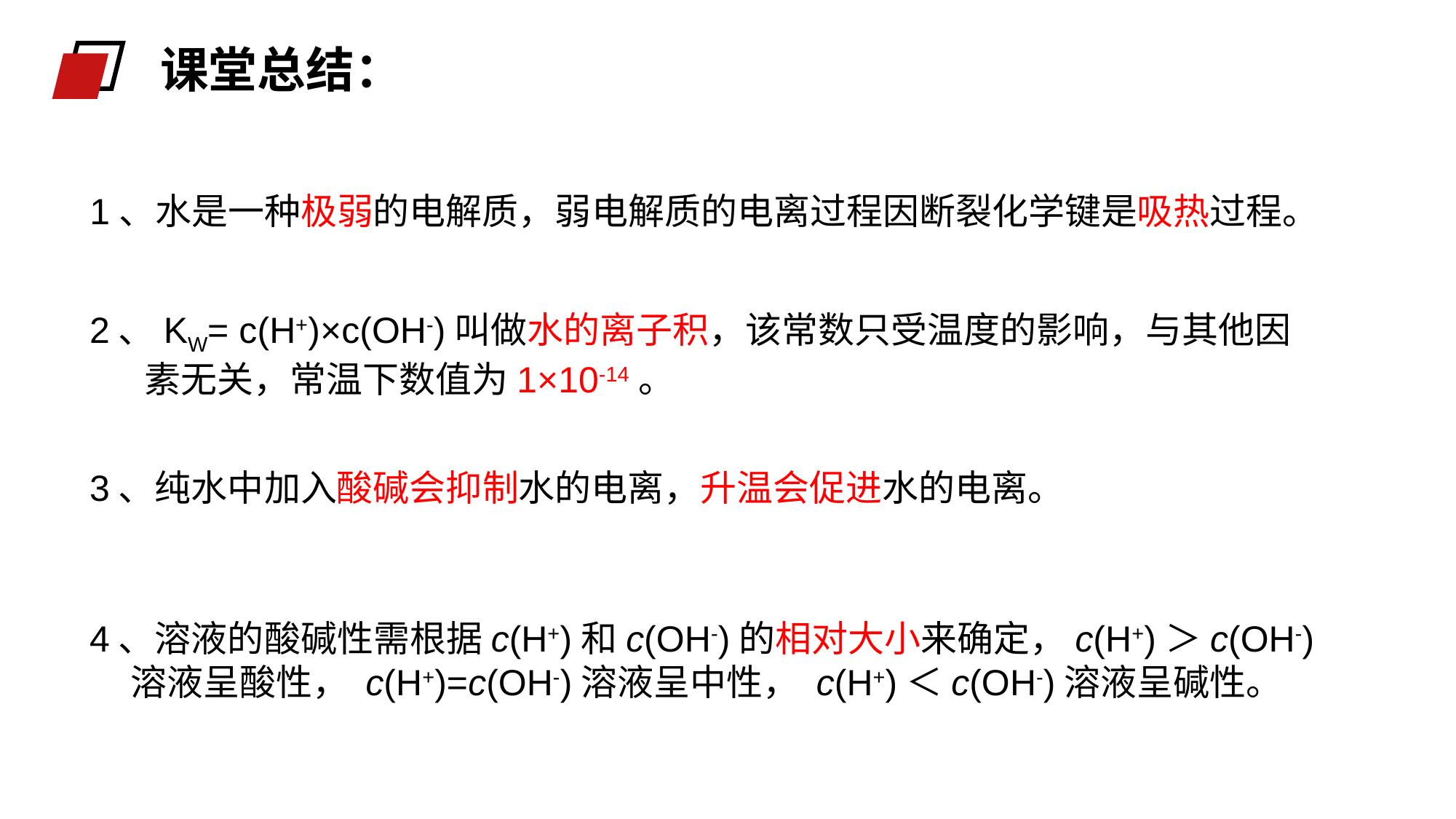

课堂总结：
1、水是一种极弱的电解质，弱电解质的电离过程因断裂化学键是吸热过程。
2、KW= c(H+)×c(OH-)叫做水的离子积，该常数只受温度的影响，与其他因素无关，常温下数值为1×10-14。
3、纯水中加入酸碱会抑制水的电离，升温会促进水的电离。

4、溶液的酸碱性需根据c(H+)和c(OH-)的相对大小来确定，c(H+)＞c(OH-)溶液呈酸性， c(H+)=c(OH-)溶液呈中性， c(H+)＜c(OH-)溶液呈碱性。